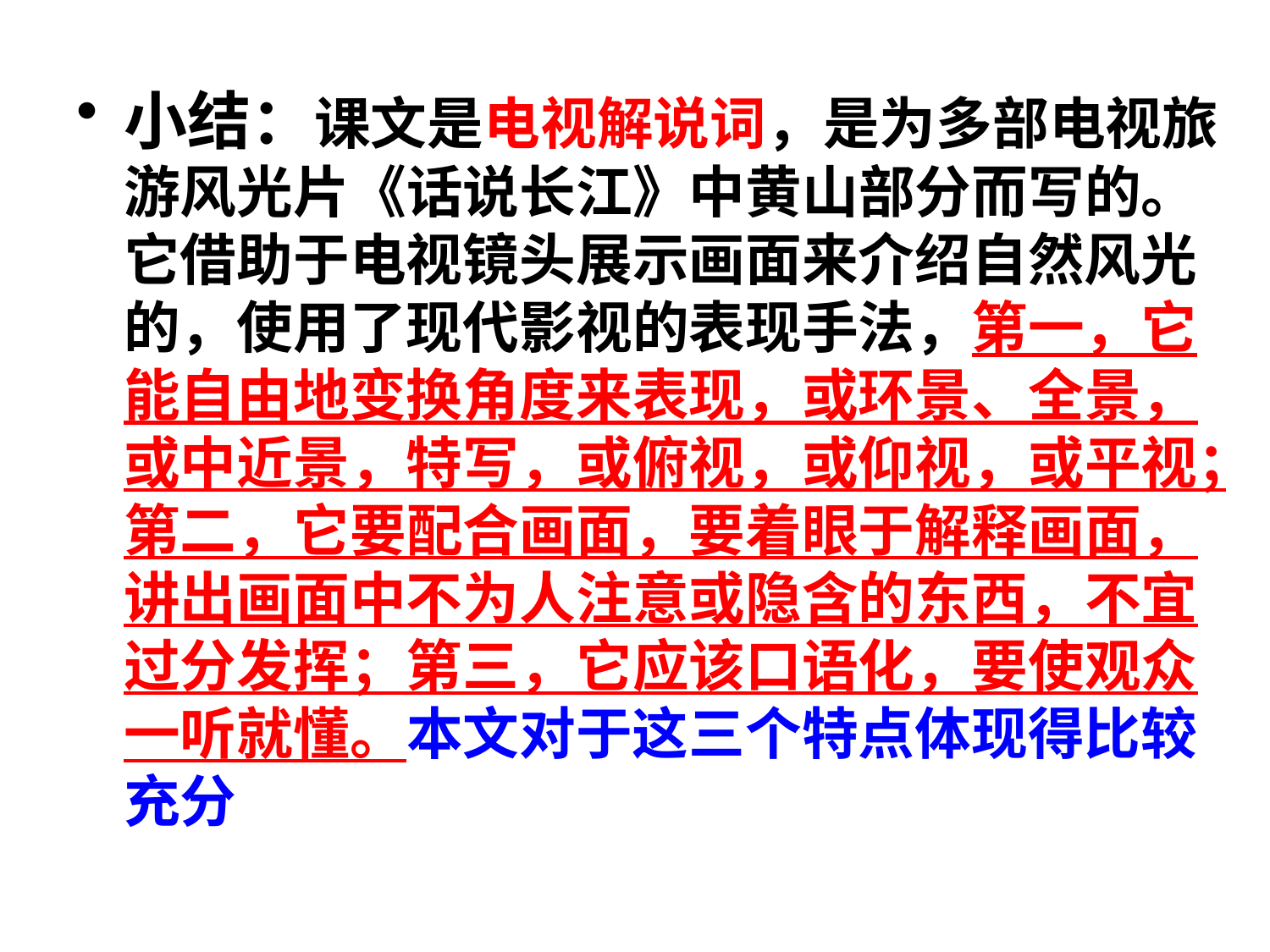

小结：课文是电视解说词，是为多部电视旅游风光片《话说长江》中黄山部分而写的。它借助于电视镜头展示画面来介绍自然风光的，使用了现代影视的表现手法，第一，它能自由地变换角度来表现，或环景、全景，或中近景，特写，或俯视，或仰视，或平视；第二，它要配合画面，要着眼于解释画面，讲出画面中不为人注意或隐含的东西，不宜过分发挥；第三，它应该口语化，要使观众一听就懂。本文对于这三个特点体现得比较充分